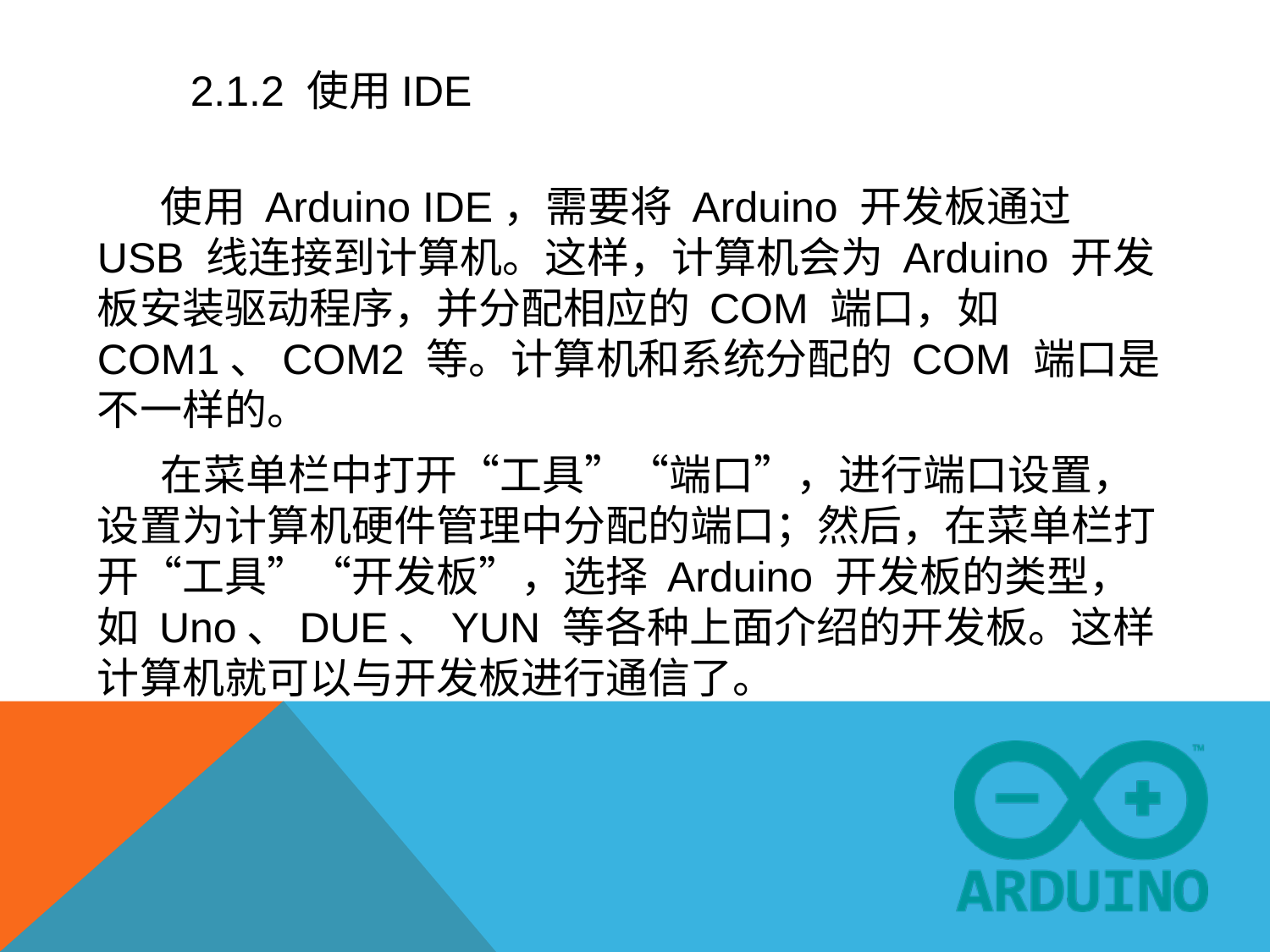

# 2.1.2 使用IDE

使用 Arduino IDE，需要将 Arduino 开发板通过 USB 线连接到计算机。这样，计算机会为 Arduino 开发板安装驱动程序，并分配相应的 COM 端口，如 COM1、COM2 等。计算机和系统分配的 COM 端口是不一样的。
在菜单栏中打开“工具”“端口”，进行端口设置，设置为计算机硬件管理中分配的端口；然后，在菜单栏打开“工具”“开发板”，选择 Arduino 开发板的类型，如 Uno、DUE、YUN 等各种上面介绍的开发板。这样计算机就可以与开发板进行通信了。